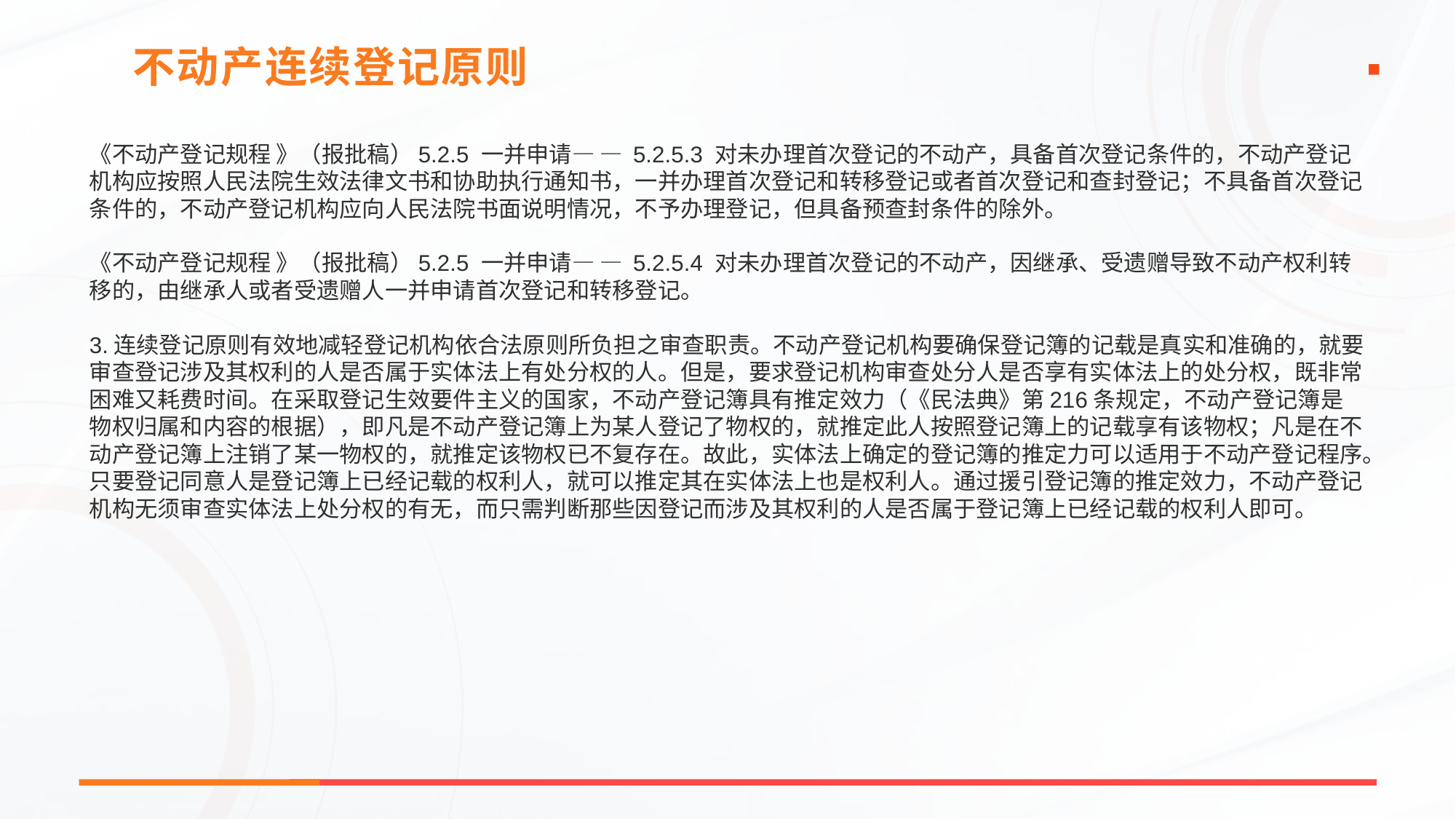

不动产连续登记原则
《不动产登记规程 》（报批稿）5.2.5 一并申请— — 5.2.5.3 对未办理首次登记的不动产，具备首次登记条件的，不动产登记机构应按照人民法院生效法律文书和协助执行通知书，一并办理首次登记和转移登记或者首次登记和查封登记；不具备首次登记条件的，不动产登记机构应向人民法院书面说明情况，不予办理登记，但具备预查封条件的除外。

《不动产登记规程 》（报批稿）5.2.5 一并申请— — 5.2.5.4 对未办理首次登记的不动产，因继承、受遗赠导致不动产权利转移的，由继承人或者受遗赠人一并申请首次登记和转移登记。

3.连续登记原则有效地减轻登记机构依合法原则所负担之审查职责。不动产登记机构要确保登记簿的记载是真实和准确的，就要审查登记涉及其权利的人是否属于实体法上有处分权的人。但是，要求登记机构审查处分人是否享有实体法上的处分权，既非常困难又耗费时间。在采取登记生效要件主义的国家，不动产登记簿具有推定效力（《民法典》第216条规定，不动产登记簿是物权归属和内容的根据），即凡是不动产登记簿上为某人登记了物权的，就推定此人按照登记簿上的记载享有该物权；凡是在不动产登记簿上注销了某一物权的，就推定该物权已不复存在。故此，实体法上确定的登记簿的推定力可以适用于不动产登记程序。只要登记同意人是登记簿上已经记载的权利人，就可以推定其在实体法上也是权利人。通过援引登记簿的推定效力，不动产登记机构无须审查实体法上处分权的有无，而只需判断那些因登记而涉及其权利的人是否属于登记簿上已经记载的权利人即可。